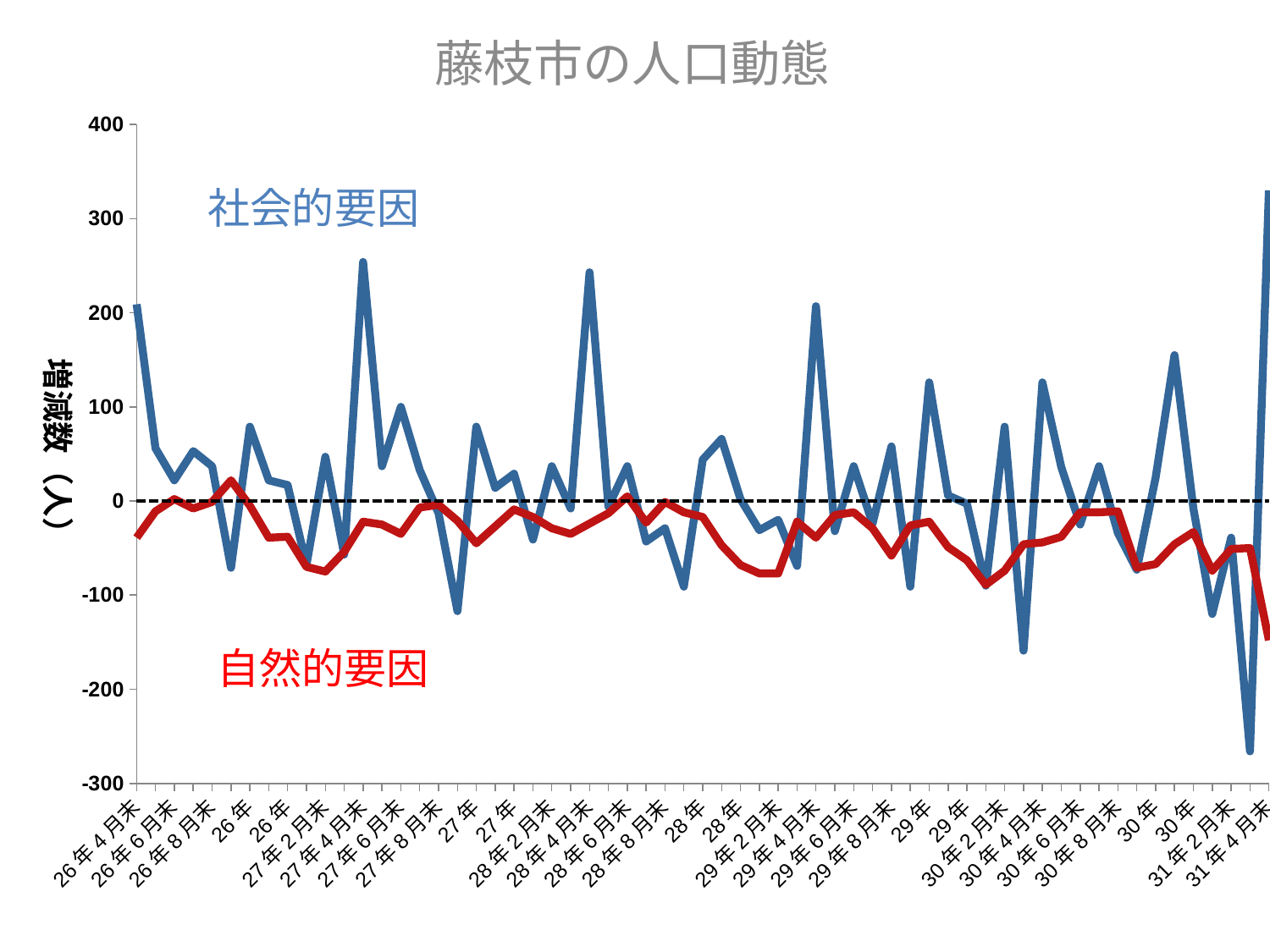

藤枝市の人口動態

### Chart

| Category | 社会増減 | 自然増減 |  |
|---|---|---|---|
| 26年4月末 | 209.0 | -39.0 | 0.0 |
|  | 56.0 | -11.0 | 0.0 |
| 26年6月末 | 22.0 | 2.0 | 0.0 |
|  | 53.0 | -8.0 | 0.0 |
| 26年8月末 | 37.0 | -1.0 | 0.0 |
|  | -71.0 | 22.0 | 0.0 |
| 26年10月末 | 79.0 | -5.0 | 0.0 |
|  | 22.0 | -39.0 | 0.0 |
| 26年12月末 | 17.0 | -38.0 | 0.0 |
|  | -68.0 | -70.0 | 0.0 |
| 27年2月末 | 47.0 | -75.0 | 0.0 |
|  | -57.0 | -54.0 | 0.0 |
| 27年4月末 | 254.0 | -22.0 | 0.0 |
|  | 37.0 | -25.0 | 0.0 |
| 27年6月末 | 100.0 | -35.0 | 0.0 |
|  | 33.0 | -7.0 | 0.0 |
| 27年8月末 | -13.0 | -4.0 | 0.0 |
|  | -117.0 | -21.0 | 0.0 |
| 27年10月末 | 79.0 | -45.0 | 0.0 |
|  | 14.0 | -27.0 | 0.0 |
| 27年12月末 | 29.0 | -9.0 | 0.0 |
|  | -41.0 | -17.0 | 0.0 |
| 28年2月末 | 37.0 | -29.0 | 0.0 |
|  | -8.0 | -35.0 | 0.0 |
| 28年4月末 | 243.0 | -24.0 | 0.0 |
|  | -6.0 | -13.0 | 0.0 |
| 28年6月末 | 37.0 | 5.0 | 0.0 |
|  | -43.0 | -23.0 | 0.0 |
| 28年8月末 | -29.0 | -1.0 | 0.0 |
|  | -91.0 | -12.0 | 0.0 |
| 28年10月末 | 44.0 | -17.0 | 0.0 |
|  | 66.0 | -47.0 | 0.0 |
| 28年12月末 | 2.0 | -68.0 | 0.0 |
|  | -31.0 | -77.0 | 0.0 |
| 29年2月末 | -20.0 | -77.0 | 0.0 |
|  | -69.0 | -22.0 | 0.0 |
| 29年4月末 | 207.0 | -39.0 | 0.0 |
|  | -32.0 | -15.0 | 0.0 |
| 29年6月末 | 37.0 | -12.0 | 0.0 |
|  | -24.0 | -29.0 | 0.0 |
| 29年8月末 | 58.0 | -58.0 | 0.0 |
|  | -91.0 | -26.0 | 0.0 |
| 29年10月末 | 126.0 | -22.0 | 0.0 |
|  | 6.0 | -49.0 | 0.0 |
| 29年12月末 | -3.0 | -63.0 | 0.0 |
|  | -90.0 | -89.0 | 0.0 |
| 30年2月末 | 79.0 | -74.0 | 0.0 |
|  | -159.0 | -46.0 | 0.0 |
| 30年4月末 | 126.0 | -44.0 | 0.0 |
|  | 36.0 | -38.0 | 0.0 |
| 30年6月末 | -25.0 | -12.0 | 0.0 |
|  | 37.0 | -12.0 | 0.0 |
| 30年8月末 | -34.0 | -11.0 | 0.0 |
|  | -73.0 | -71.0 | 0.0 |
| 30年10月末 | 25.0 | -67.0 | 0.0 |
|  | 155.0 | -46.0 | 0.0 |
| 30年12月末 | -8.0 | -33.0 | 0.0 |
|  | -120.0 | -74.0 | 0.0 |
| 31年2月末 | -39.0 | -51.0 | 0.0 |
|  | -266.0 | -50.0 | 0.0 |
| 31年4月末 | 330.0 | -148.0 | 0.0 |
増減数（人）